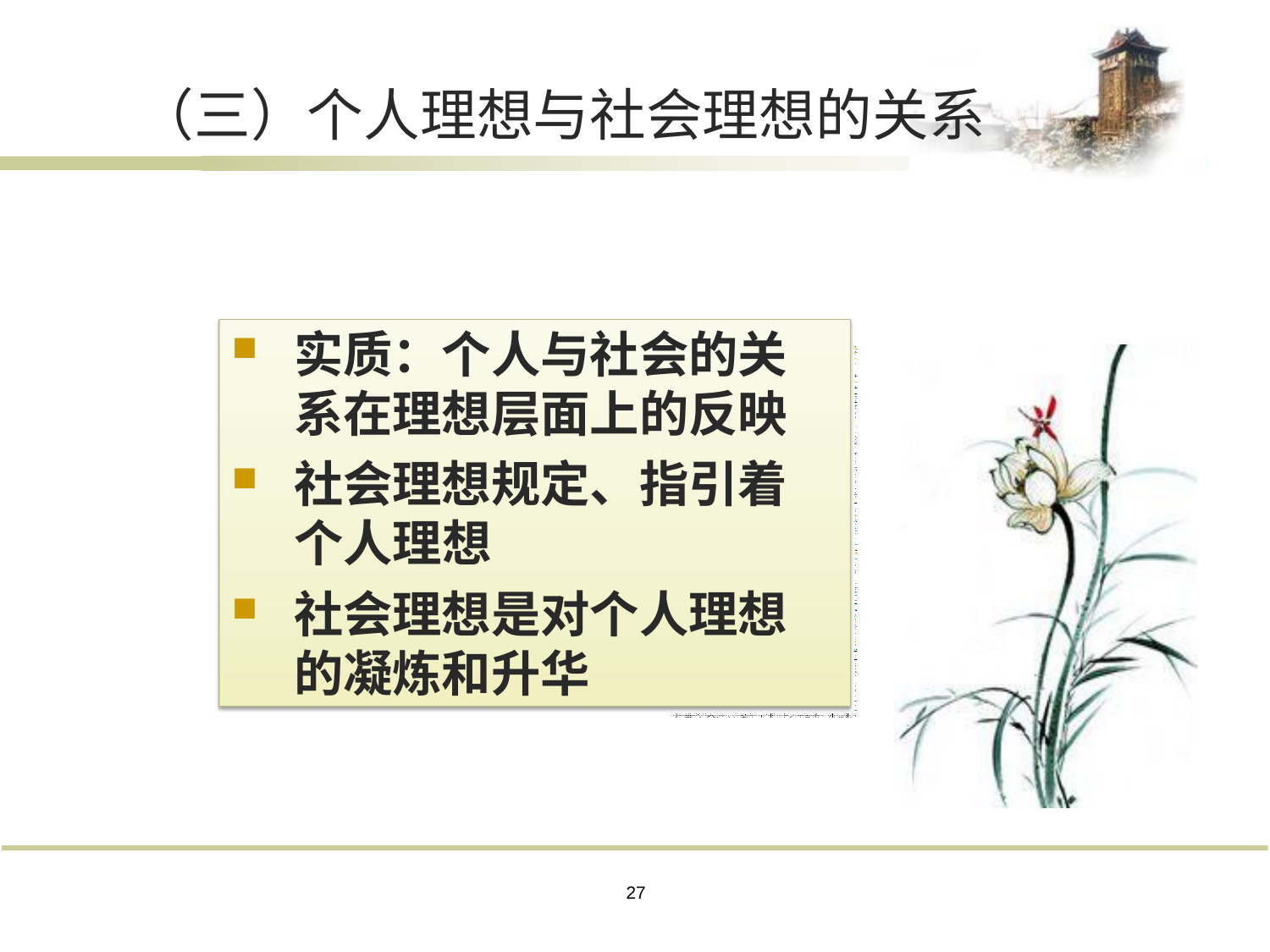

# （三）个人理想与社会理想的关系

实质：个人与社会的关 系在理想层面上的反映
社会理想规定、指引着 个人理想
社会理想是对个人理想 的凝炼和升华

27